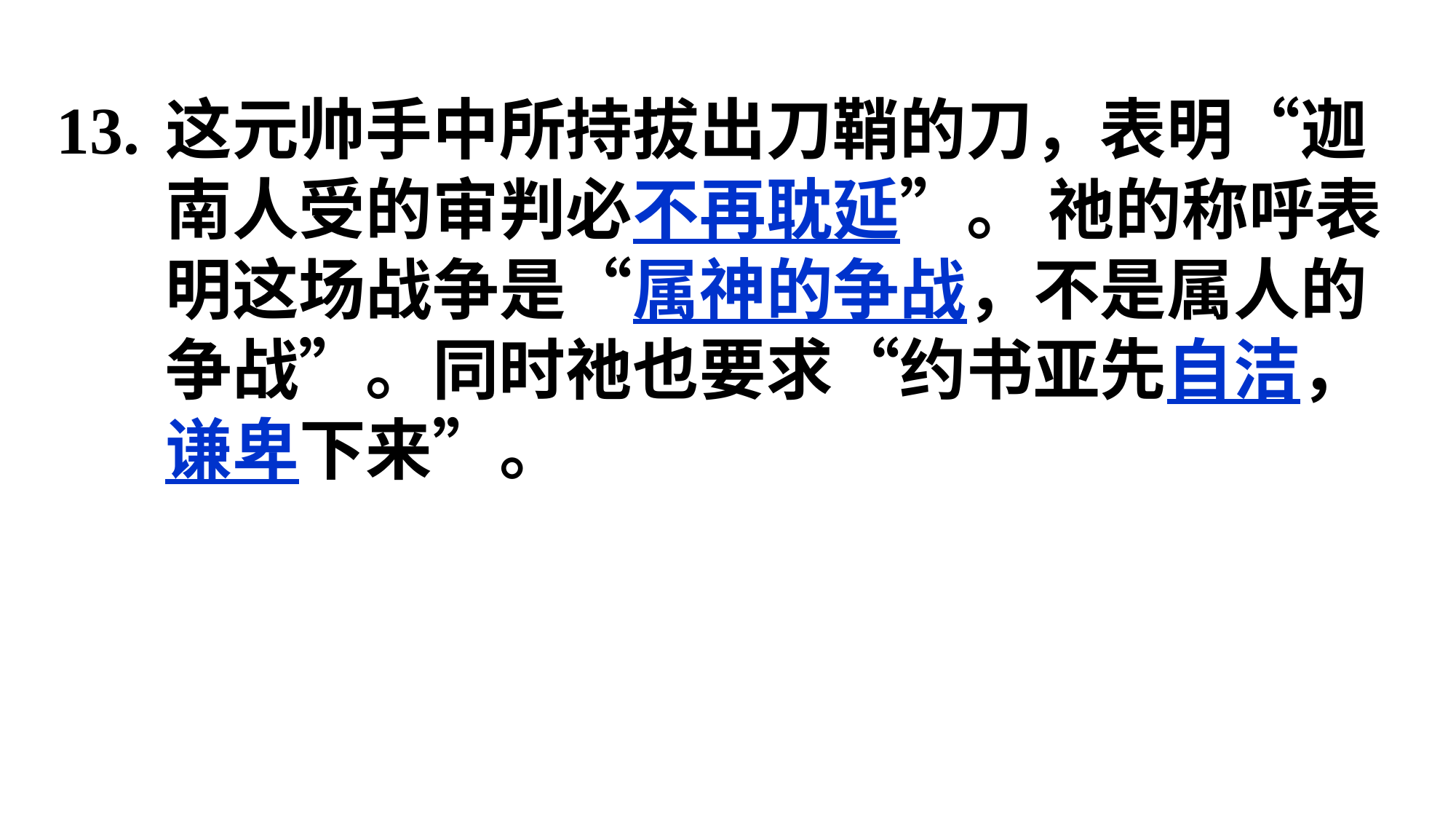

13.	这元帅手中所持拔出刀鞘的刀，表明“迦南人受的审判必不再耽延”。 祂的称呼表明这场战争是“属神的争战，不是属人的争战”。同时祂也要求“约书亚先自洁，谦卑下来”。